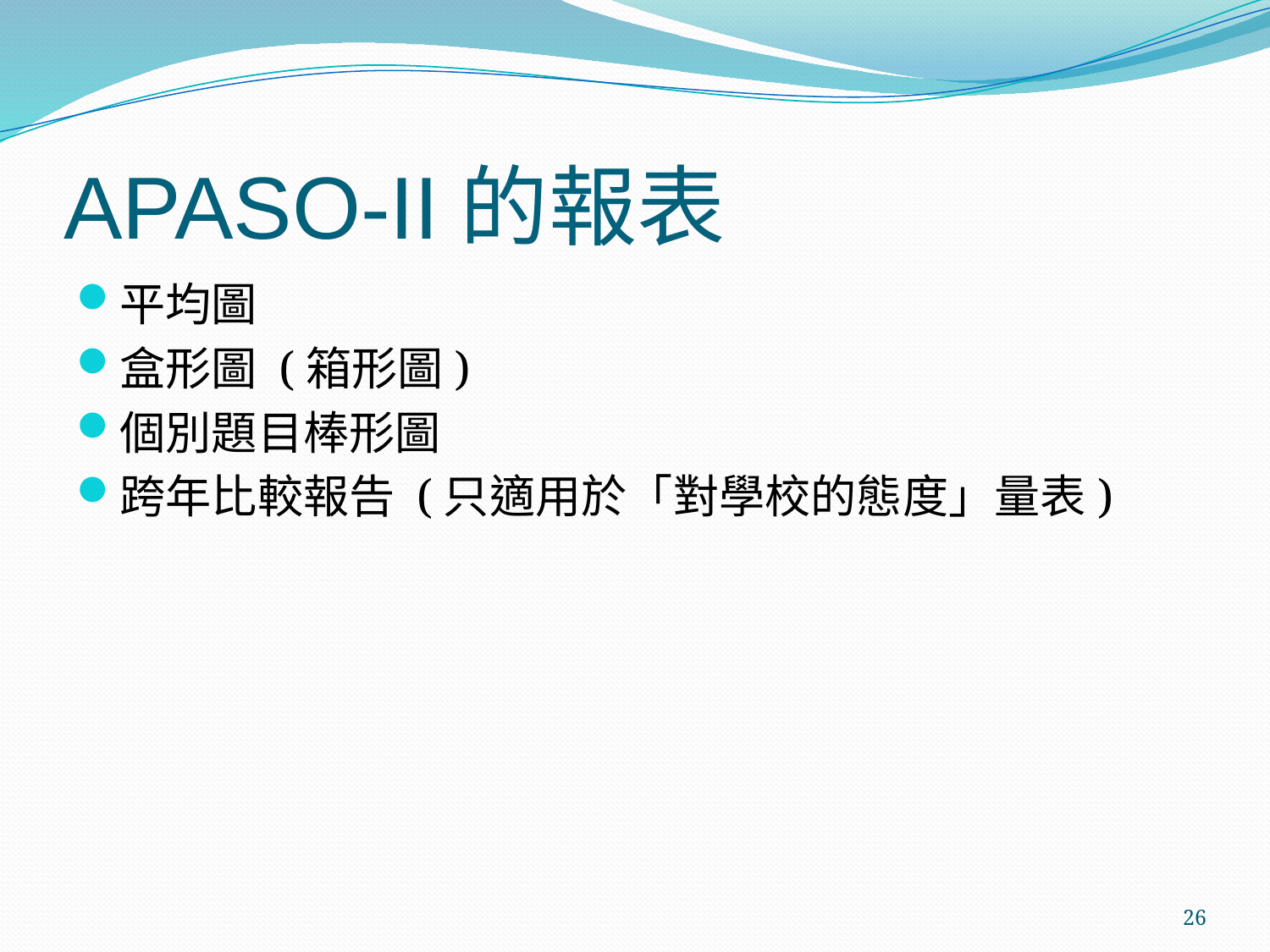

# APASO-II的報表
平均圖
盒形圖 (箱形圖)
個別題目棒形圖
跨年比較報告 (只適用於「對學校的態度」量表)
26